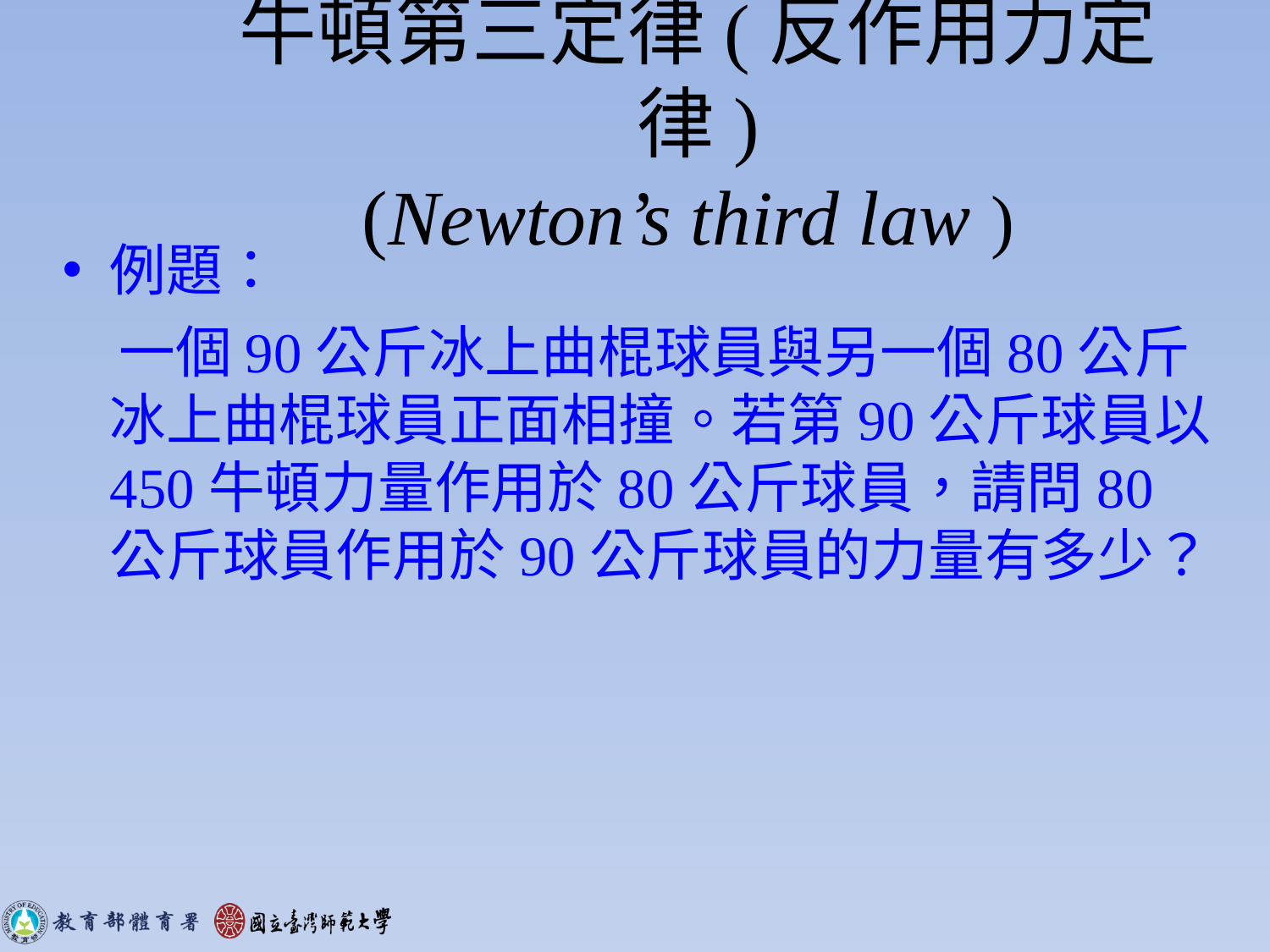

# 牛頓第三定律(反作用力定律) (Newton’s third law )
例題：
　一個90公斤冰上曲棍球員與另一個80公斤冰上曲棍球員正面相撞。若第90公斤球員以450牛頓力量作用於80公斤球員，請問80公斤球員作用於90公斤球員的力量有多少？